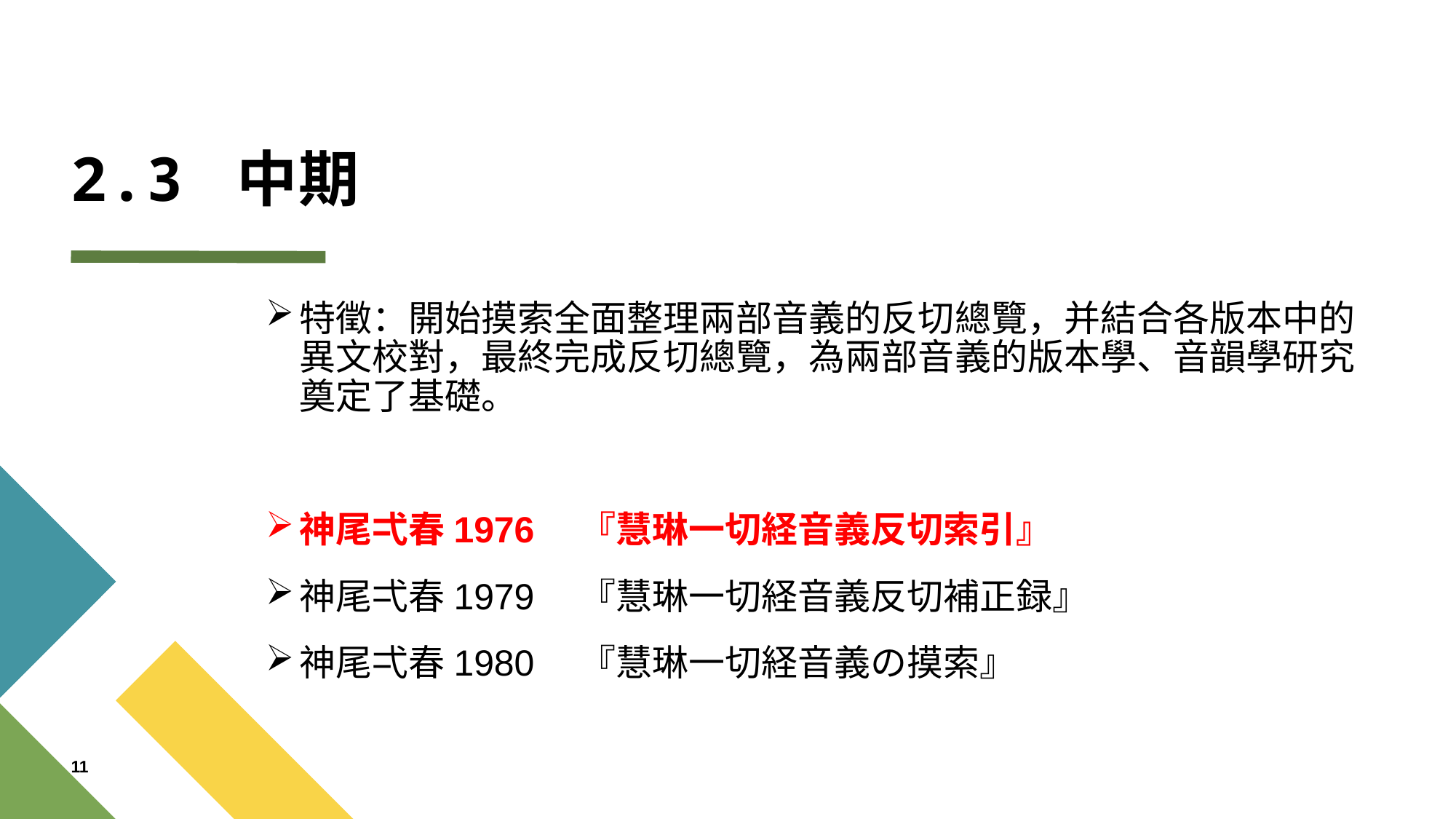

# 2.3 中期
特徵：開始摸索全面整理兩部音義的反切總覽，并結合各版本中的異文校對，最終完成反切總覽，為兩部音義的版本學、音韻學研究奠定了基礎。

神尾弌春1976　『慧琳一切経音義反切索引』
神尾弌春1979　『慧琳一切経音義反切補正録』
神尾弌春1980　『慧琳一切経音義の摸索』

11